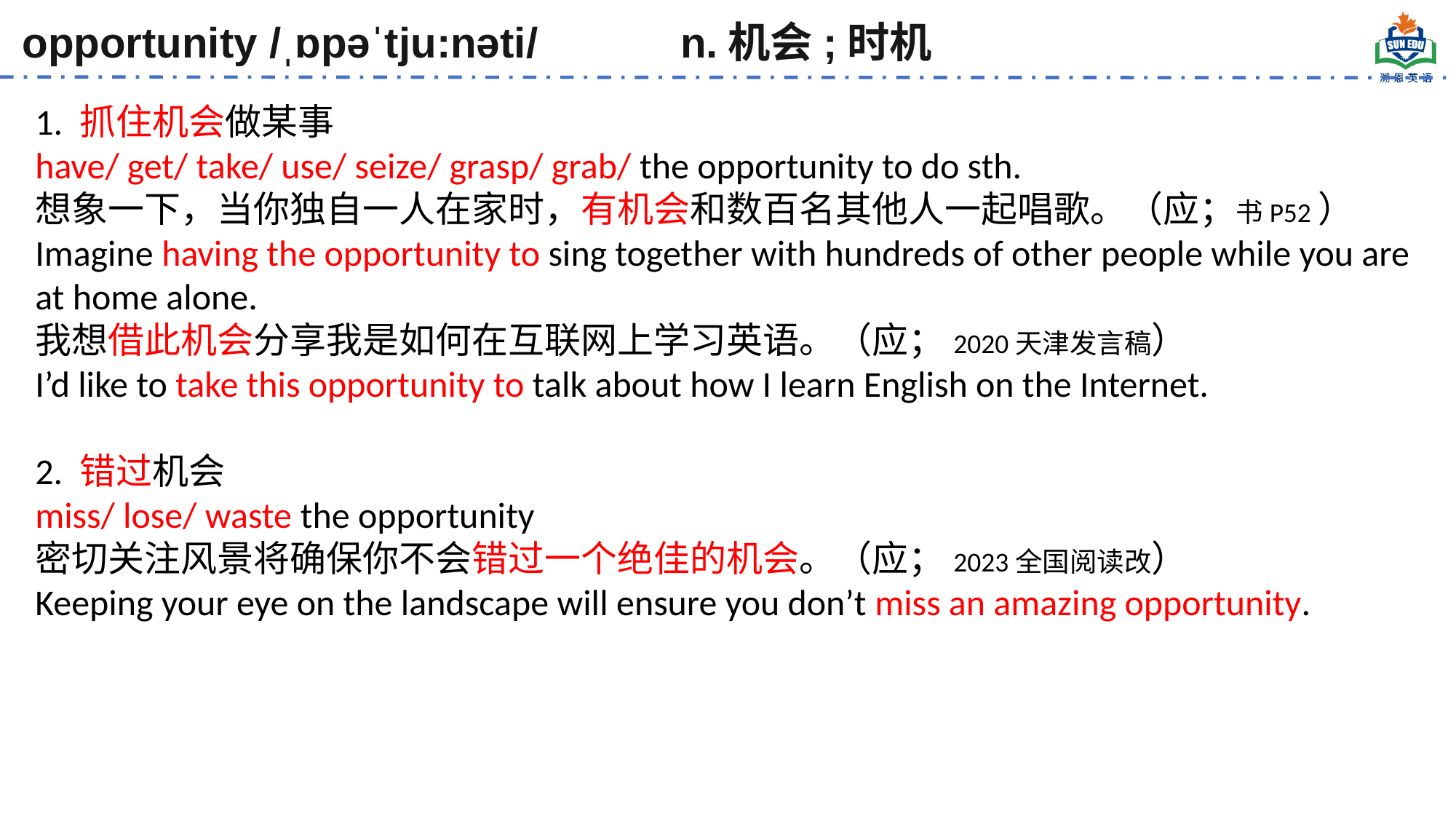

opportunity /ˌɒpəˈtju:nəti/            n.机会;时机
1. 抓住机会做某事
have/ get/ take/ use/ seize/ grasp/ grab/ the opportunity to do sth.
想象一下，当你独自一人在家时，有机会和数百名其他人一起唱歌。（应；书P52）
Imagine having the opportunity to sing together with hundreds of other people while you are at home alone.
我想借此机会分享我是如何在互联网上学习英语。（应；2020天津发言稿）
I’d like to take this opportunity to talk about how I learn English on the Internet.

2. 错过机会
miss/ lose/ waste the opportunity
密切关注风景将确保你不会错过一个绝佳的机会。（应；2023全国阅读改）
Keeping your eye on the landscape will ensure you don’t miss an amazing opportunity.